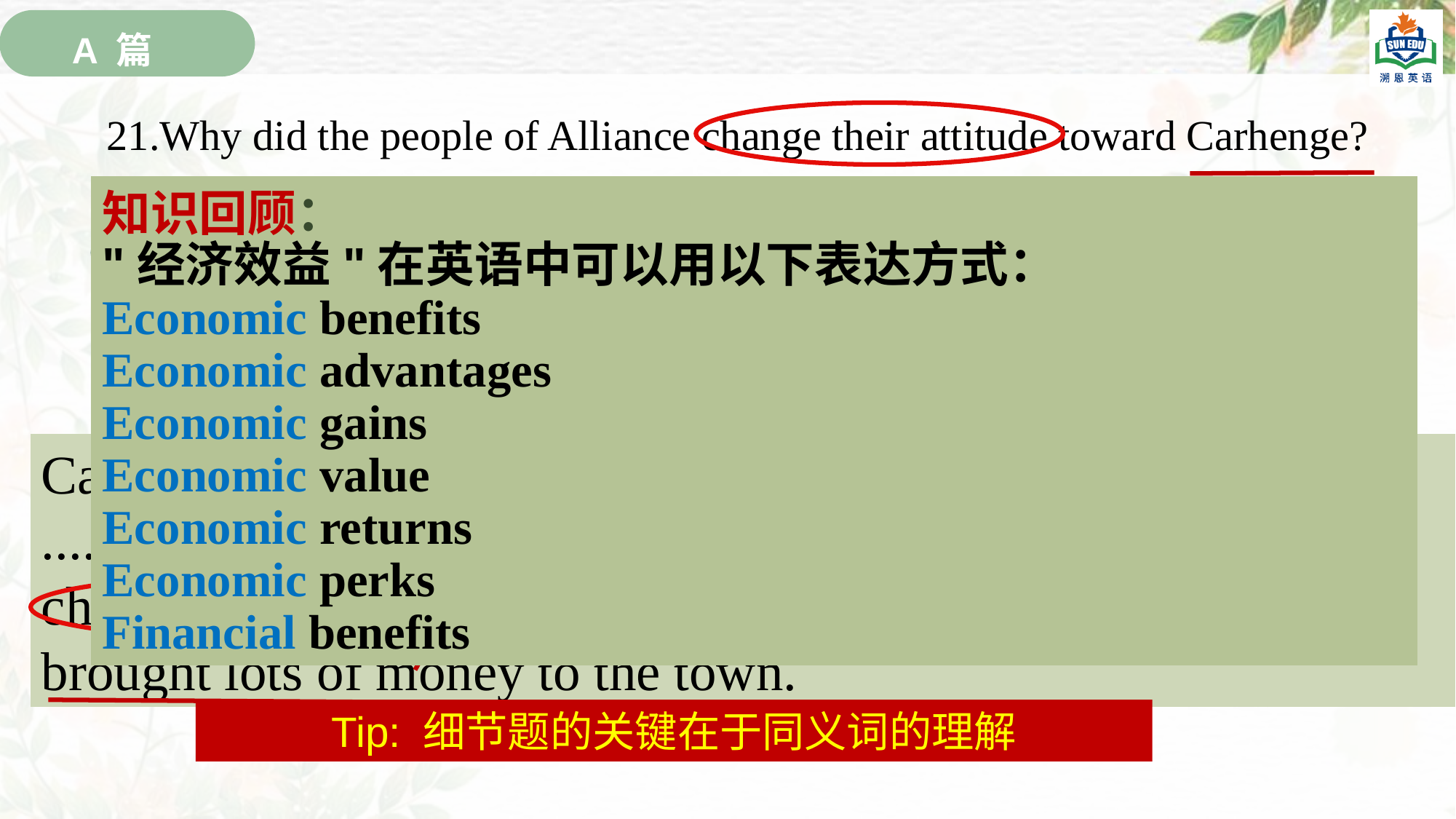

A 篇

21.Why did the people of Alliance change their attitude toward Carhenge?
A.It reminded them of Stonchenge.
B.It brought them financial benefits.
C.It added beauty to their community.
D.It displayed the creativity of the designer.

知识回顾：
"经济效益"在英语中可以用以下表达方式：
Economic benefits
Economic advantages
Economic gains
Economic value
Economic returns
Economic perks
Financial benefits

细节理解题

Carhenge
.....At first,the people of Alliance didn't like it,but they soon changed their minds after it became popular with tourists,who brought lots of money to the town.

Tip: 细节题的关键在于同义词的理解